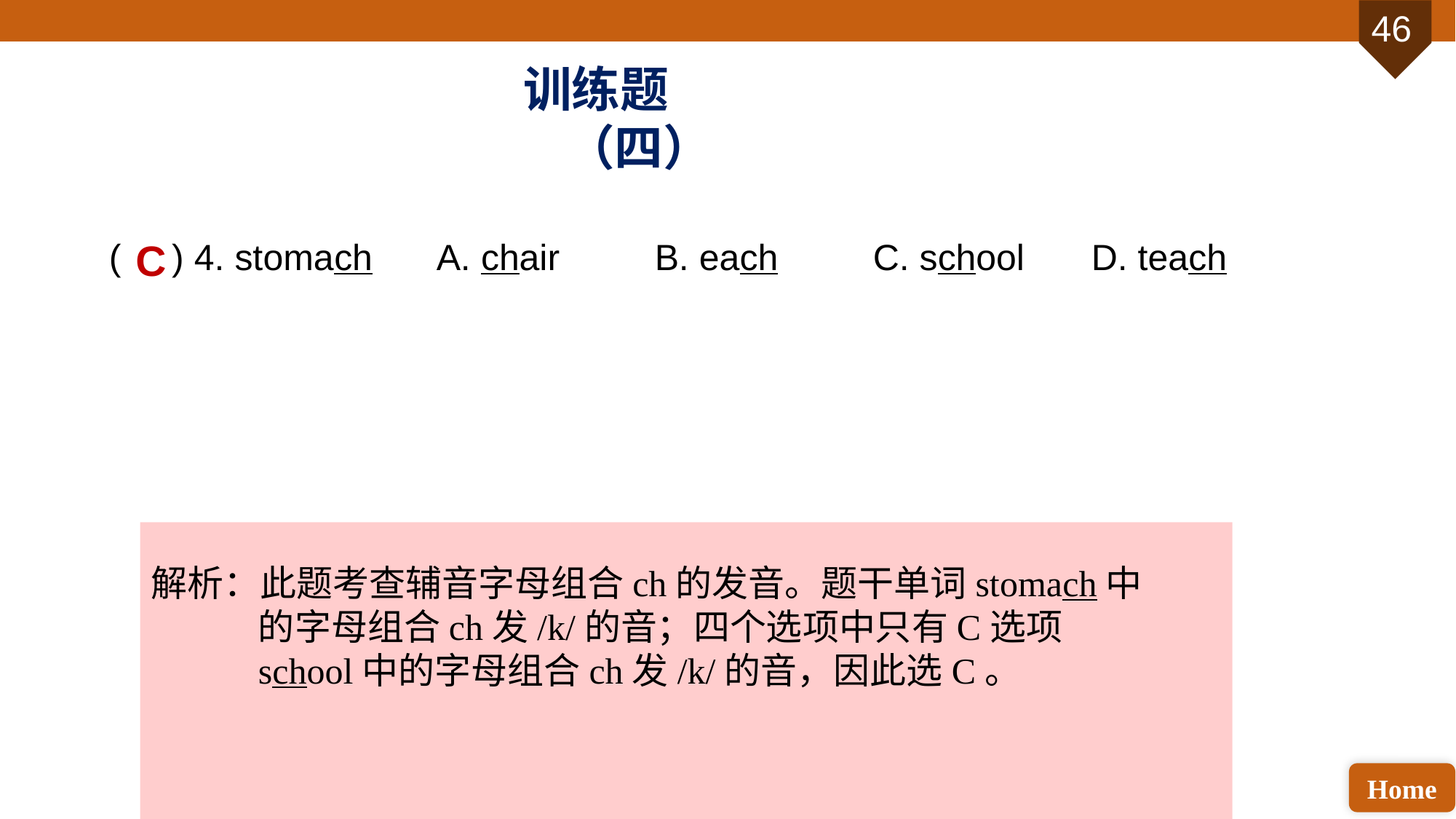

训练题（四）
(     ) 4. stomach 	A. chair 	B. each 	C. school 	D. teach
C

解析：此题考查辅音字母组合ch的发音。题干单词stomach中的字母组合ch发/k/的音；四个选项中只有C选项school中的字母组合ch发/k/的音，因此选C。